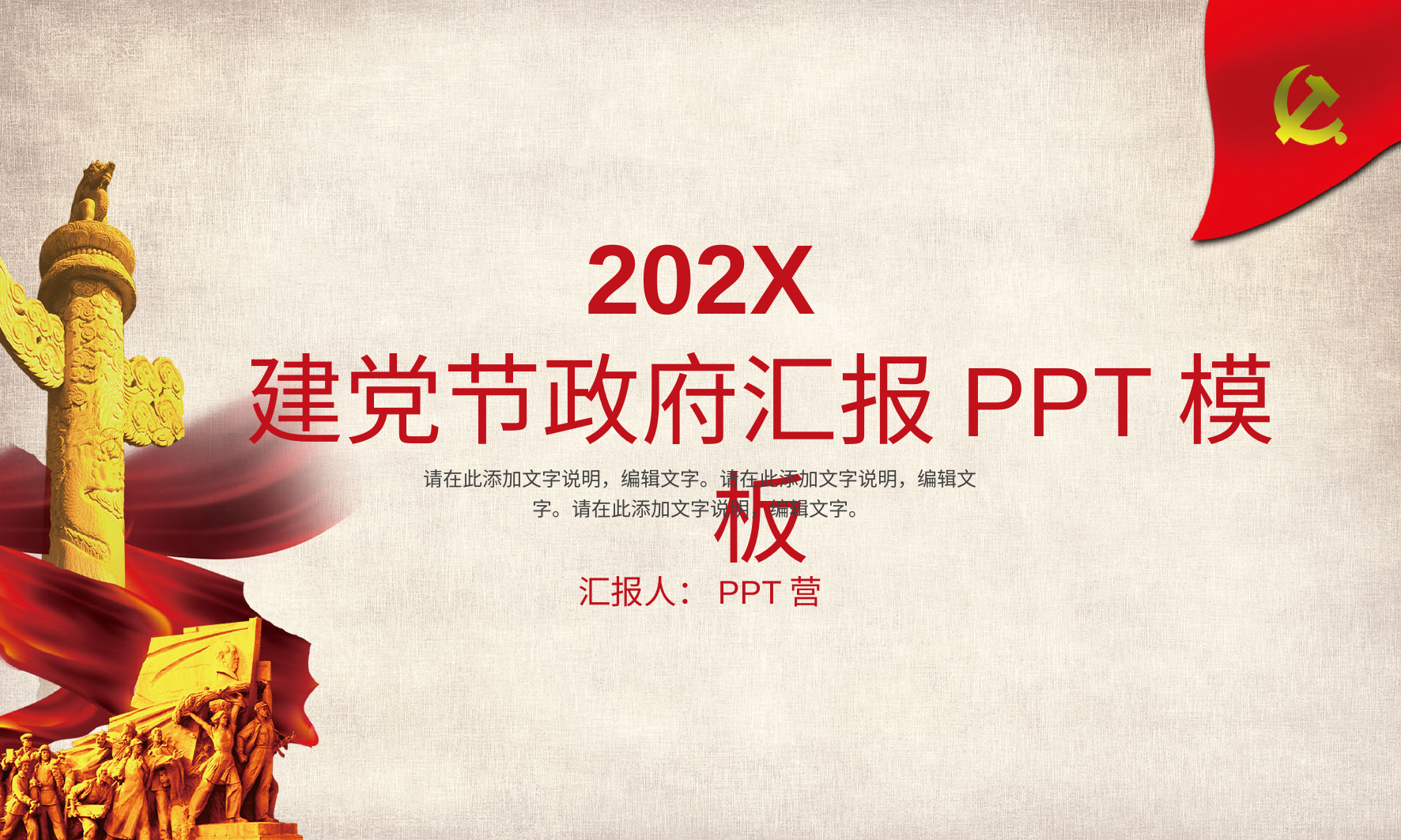

202X
建党节政府汇报PPT模板
请在此添加文字说明，编辑文字。请在此添加文字说明，编辑文字。请在此添加文字说明，编辑文字。
汇报人：PPT营